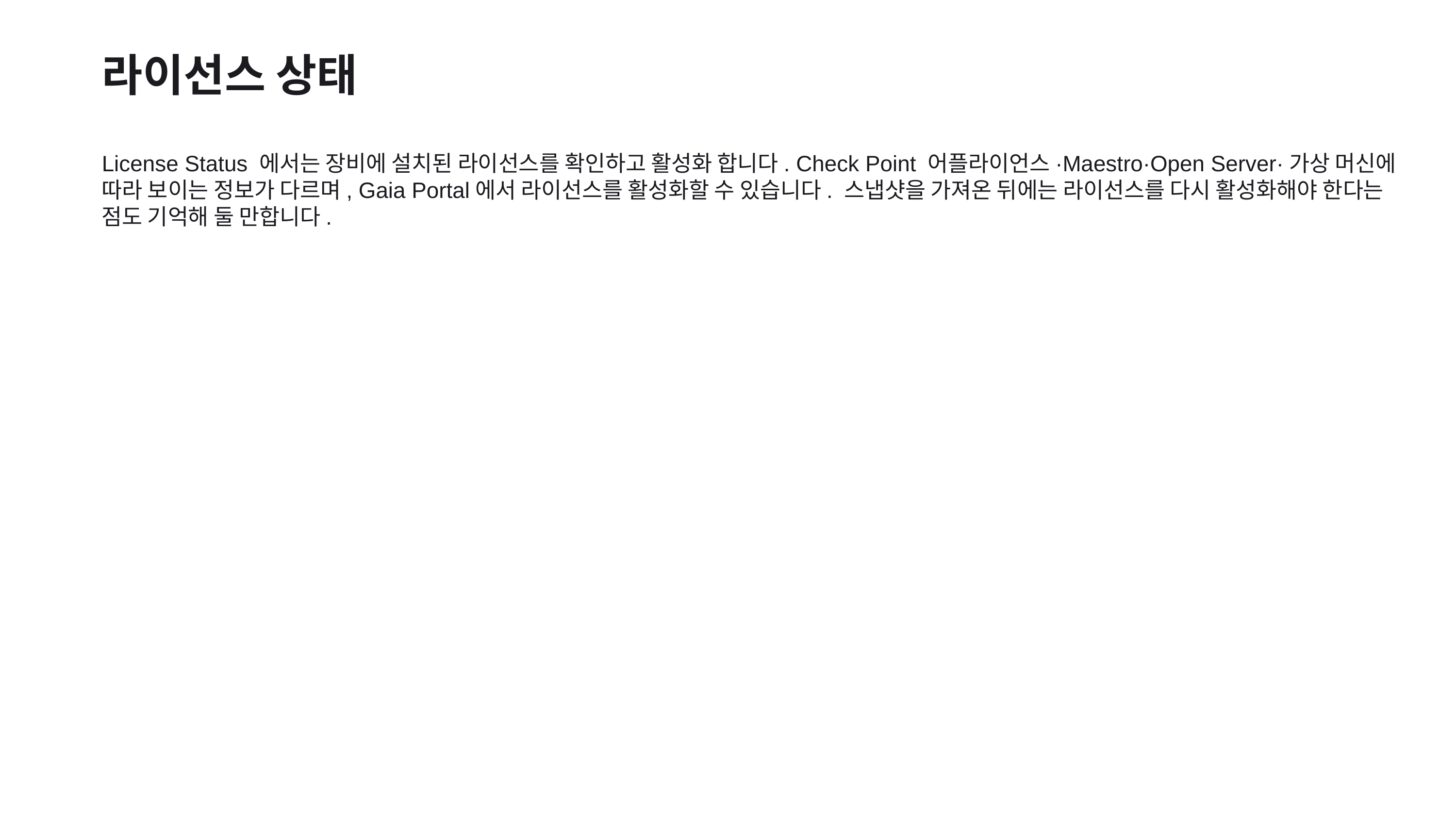

라이선스 상태
License Status 에서는 장비에 설치된 라이선스를 확인하고 활성화 합니다. Check Point 어플라이언스·Maestro·Open Server·가상 머신에 따라 보이는 정보가 다르며, Gaia Portal에서 라이선스를 활성화할 수 있습니다. 스냅샷을 가져온 뒤에는 라이선스를 다시 활성화해야 한다는 점도 기억해 둘 만합니다.